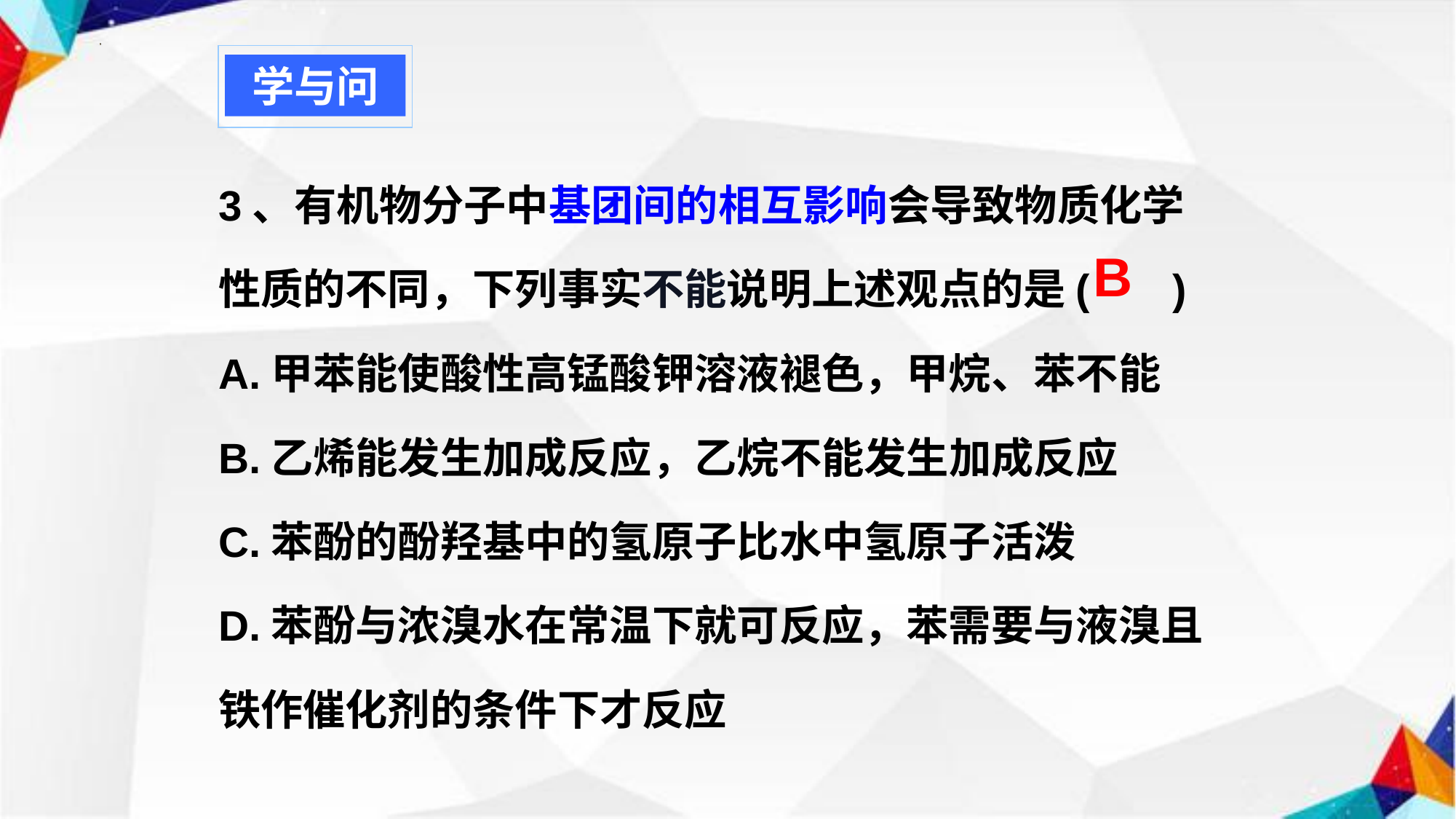

学与问
3、有机物分子中基团间的相互影响会导致物质化学
性质的不同，下列事实不能说明上述观点的是(       )
A.甲苯能使酸性高锰酸钾溶液褪色，甲烷、苯不能
B.乙烯能发生加成反应，乙烷不能发生加成反应
C.苯酚的酚羟基中的氢原子比水中氢原子活泼
D.苯酚与浓溴水在常温下就可反应，苯需要与液溴且
铁作催化剂的条件下才反应
B